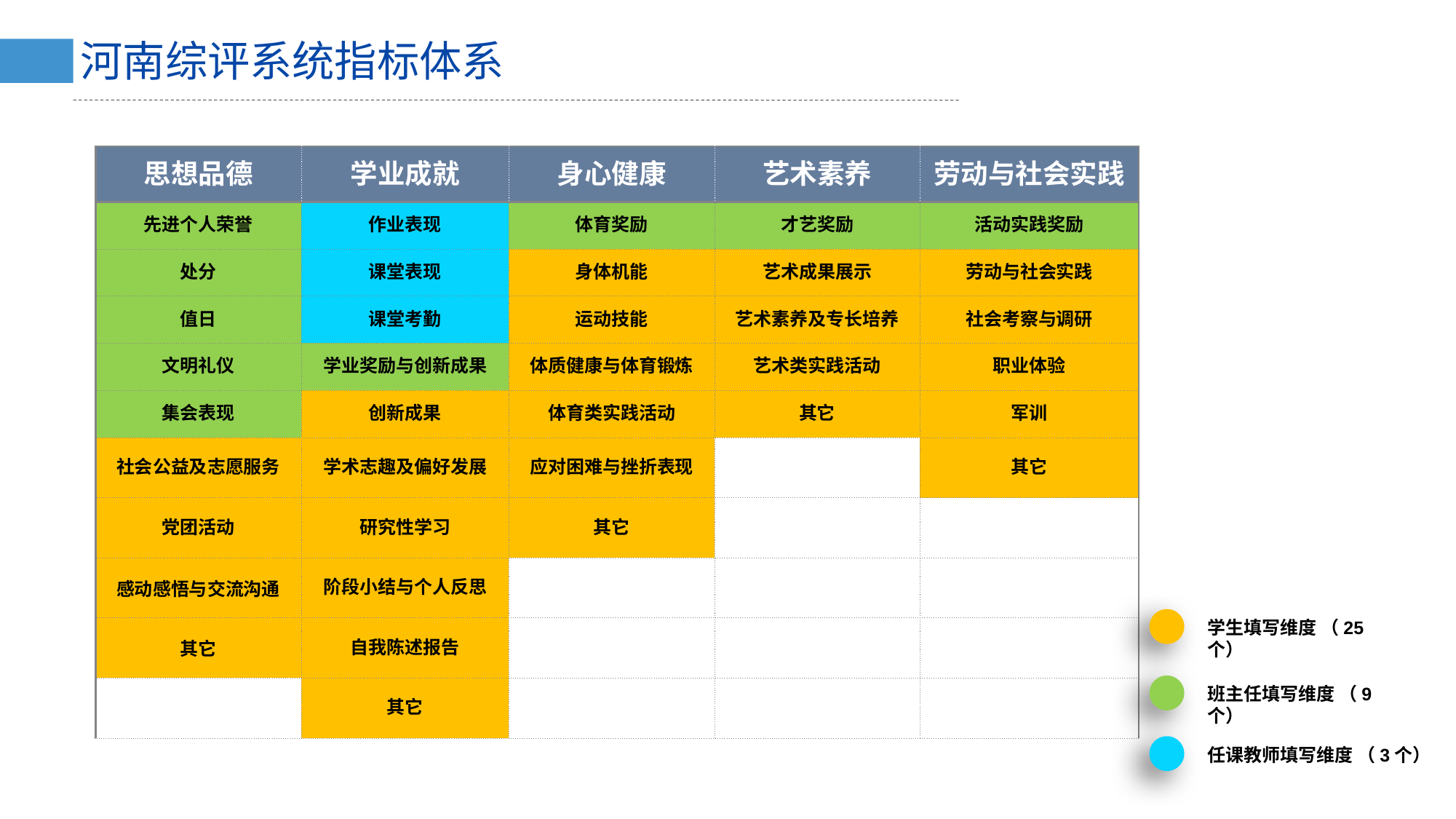

河南综评系统指标体系

| 思想品德 | 学业成就 | 身心健康 | 艺术素养 | 劳动与社会实践 |
| --- | --- | --- | --- | --- |
| 先进个人荣誉 | 作业表现 | 体育奖励 | 才艺奖励 | 活动实践奖励 |
| 处分 | 课堂表现 | 身体机能 | 艺术成果展示 | 劳动与社会实践 |
| 值日 | 课堂考勤 | 运动技能 | 艺术素养及专长培养 | 社会考察与调研 |
| 文明礼仪 | 学业奖励与创新成果 | 体质健康与体育锻炼 | 艺术类实践活动 | 职业体验 |
| 集会表现 | 创新成果 | 体育类实践活动 | 其它 | 军训 |
| 社会公益及志愿服务 | 学术志趣及偏好发展 | 应对困难与挫折表现 |  | 其它 |
| 党团活动 | 研究性学习 | 其它 |  |  |
| 感动感悟与交流沟通 | 阶段小结与个人反思 |  |  |  |
| 其它 | 自我陈述报告 |  |  |  |
|  | 其它 |  |  |  |

学生填写维度 （25个）

班主任填写维度 （9个）

任课教师填写维度 （3个）